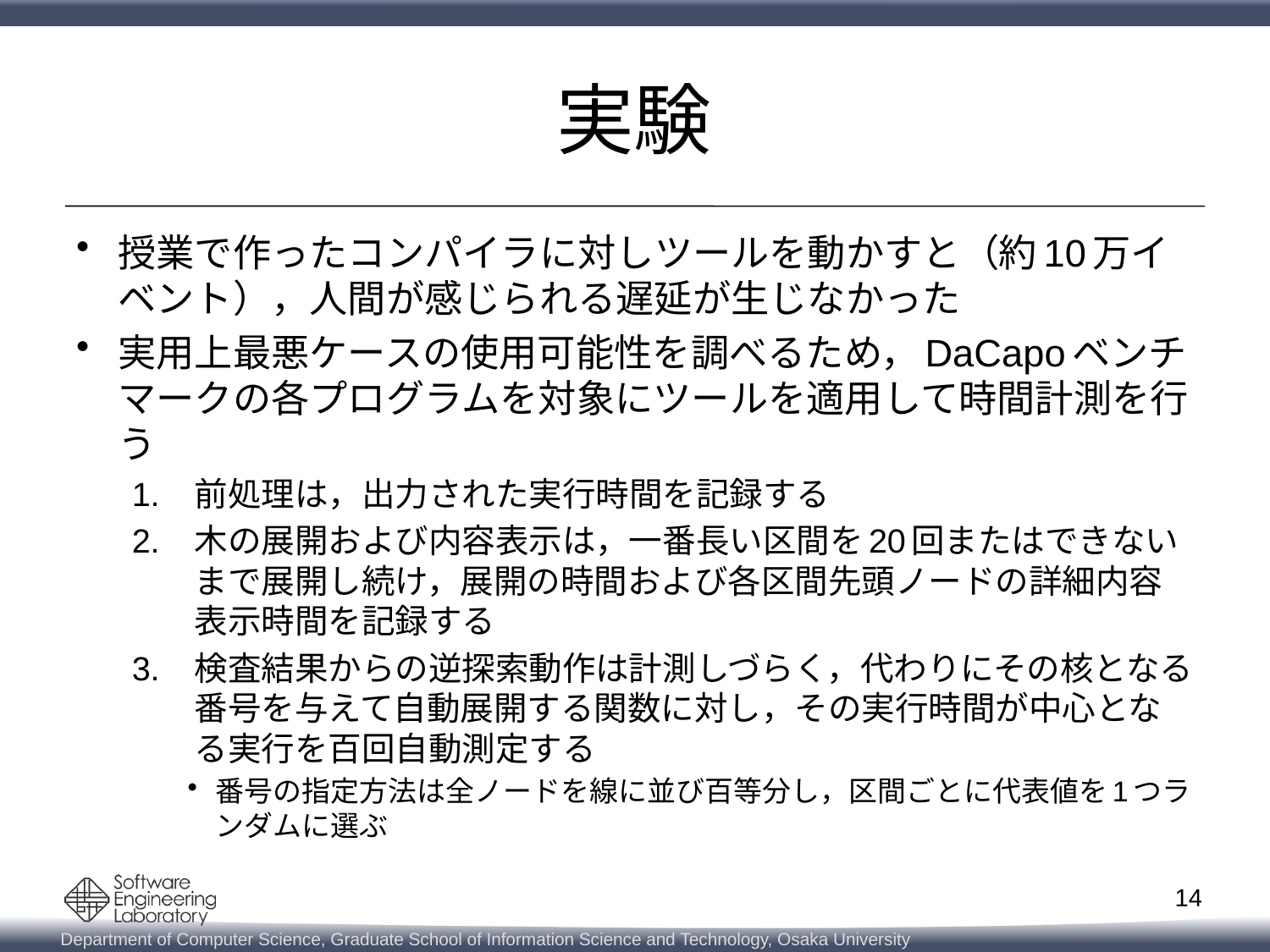

# 実験
授業で作ったコンパイラに対しツールを動かすと（約10万イベント），人間が感じられる遅延が生じなかった
実用上最悪ケースの使用可能性を調べるため，DaCapoベンチマークの各プログラムを対象にツールを適用して時間計測を行う
前処理は，出力された実行時間を記録する
木の展開および内容表示は，一番長い区間を20回またはできないまで展開し続け，展開の時間および各区間先頭ノードの詳細内容表示時間を記録する
検査結果からの逆探索動作は計測しづらく，代わりにその核となる番号を与えて自動展開する関数に対し，その実行時間が中心となる実行を百回自動測定する
番号の指定方法は全ノードを線に並び百等分し，区間ごとに代表値を1つランダムに選ぶ

14